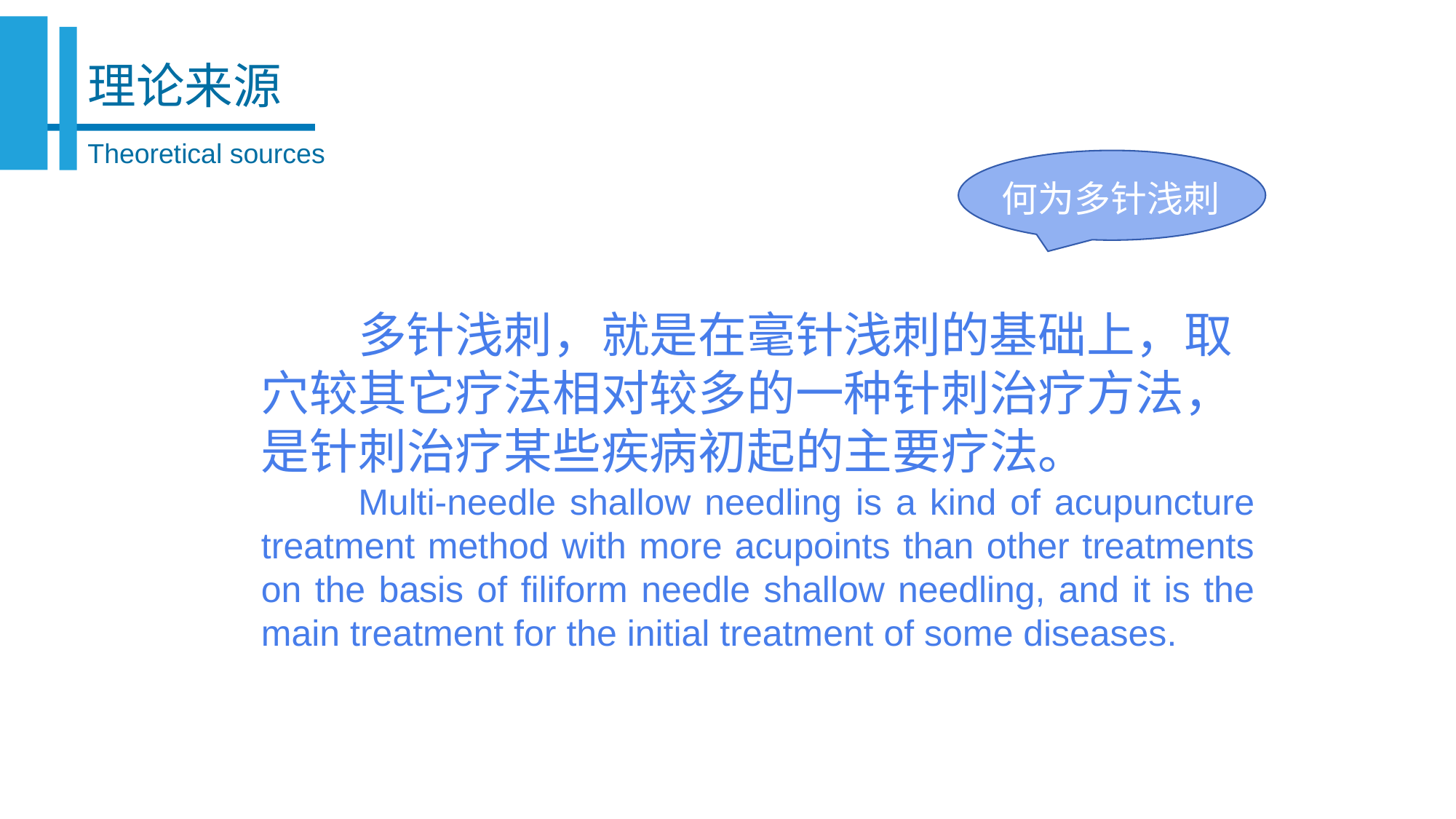

理论来源
Theoretical sources

何为多针浅刺
多针浅刺，就是在毫针浅刺的基础上，取穴较其它疗法相对较多的一种针刺治疗方法，是针刺治疗某些疾病初起的主要疗法。
Multi-needle shallow needling is a kind of acupuncture treatment method with more acupoints than other treatments on the basis of filiform needle shallow needling, and it is the main treatment for the initial treatment of some diseases.